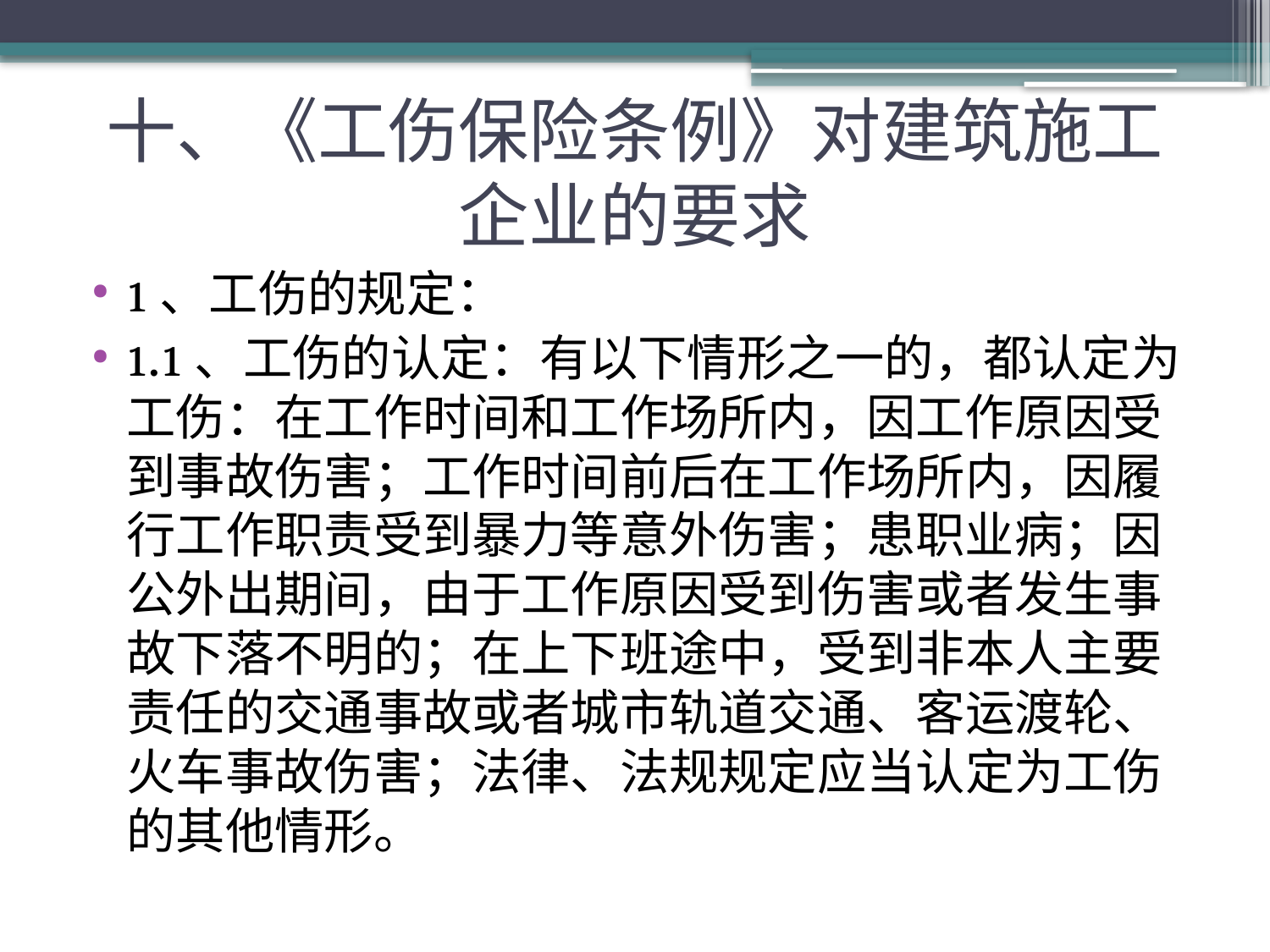

# 十、《工伤保险条例》对建筑施工企业的要求
1、工伤的规定：
1.1、工伤的认定：有以下情形之一的，都认定为工伤：在工作时间和工作场所内，因工作原因受到事故伤害；工作时间前后在工作场所内，因履行工作职责受到暴力等意外伤害；患职业病；因公外出期间，由于工作原因受到伤害或者发生事故下落不明的；在上下班途中，受到非本人主要责任的交通事故或者城市轨道交通、客运渡轮、火车事故伤害；法律、法规规定应当认定为工伤的其他情形。